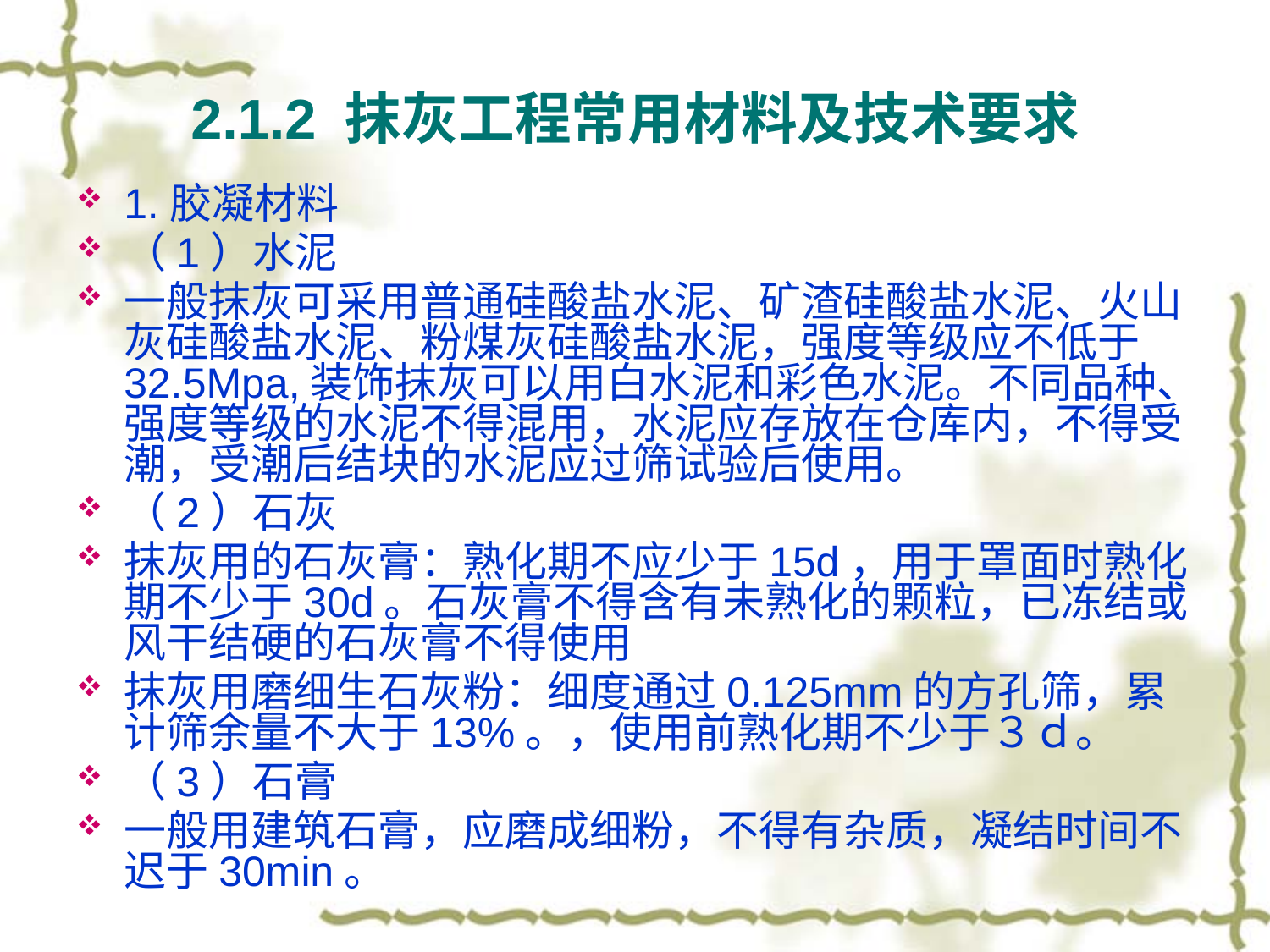

# 2.1.2 抹灰工程常用材料及技术要求
1.胶凝材料
（1）水泥
一般抹灰可采用普通硅酸盐水泥、矿渣硅酸盐水泥、火山灰硅酸盐水泥、粉煤灰硅酸盐水泥，强度等级应不低于32.5Mpa,装饰抹灰可以用白水泥和彩色水泥。不同品种、强度等级的水泥不得混用，水泥应存放在仓库内，不得受潮，受潮后结块的水泥应过筛试验后使用。
（2）石灰
抹灰用的石灰膏：熟化期不应少于15d，用于罩面时熟化期不少于30d。石灰膏不得含有未熟化的颗粒，已冻结或风干结硬的石灰膏不得使用
抹灰用磨细生石灰粉：细度通过0.125mm的方孔筛，累计筛余量不大于13%。，使用前熟化期不少于３ｄ。
（3）石膏
一般用建筑石膏，应磨成细粉，不得有杂质，凝结时间不迟于30min。